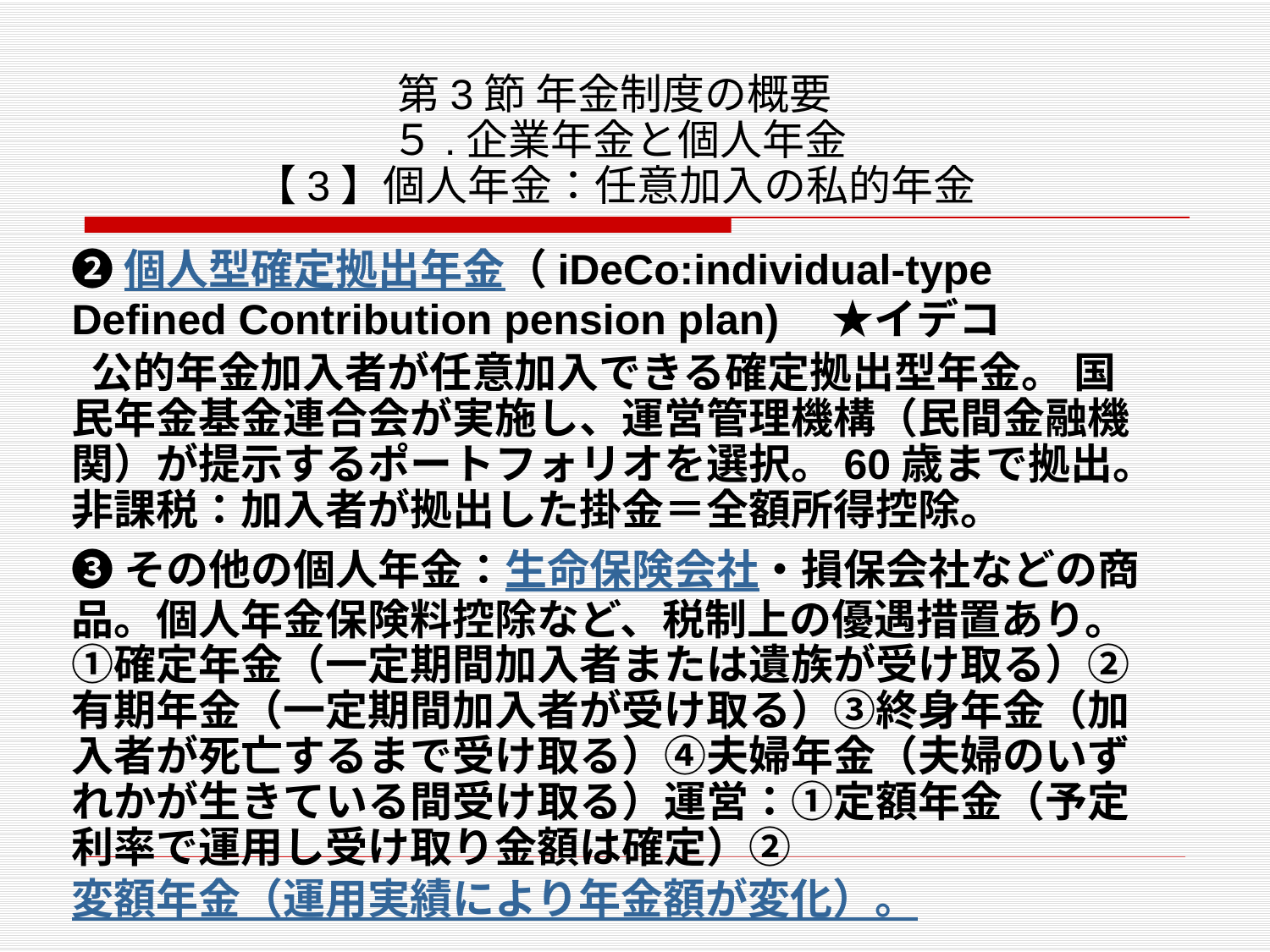

# 第3節 年金制度の概要 ５.企業年金と個人年金 【3】個人年金：任意加入の私的年金
❷個人型確定拠出年金（iDeCo:individual-type Defined Contribution pension plan)　★イデコ
 公的年金加入者が任意加入できる確定拠出型年金。 国民年金基金連合会が実施し、運営管理機構（民間金融機関）が提示するポートフォリオを選択。60歳まで拠出。非課税：加入者が拠出した掛金＝全額所得控除。
❸その他の個人年金：生命保険会社・損保会社などの商品。個人年金保険料控除など、税制上の優遇措置あり。①確定年金（一定期間加入者または遺族が受け取る）②有期年金（一定期間加入者が受け取る）➂終身年金（加入者が死亡するまで受け取る）④夫婦年金（夫婦のいずれかが生きている間受け取る）運営：①定額年金（予定利率で運用し受け取り金額は確定）②変額年金（運用実績により年金額が変化）。
。